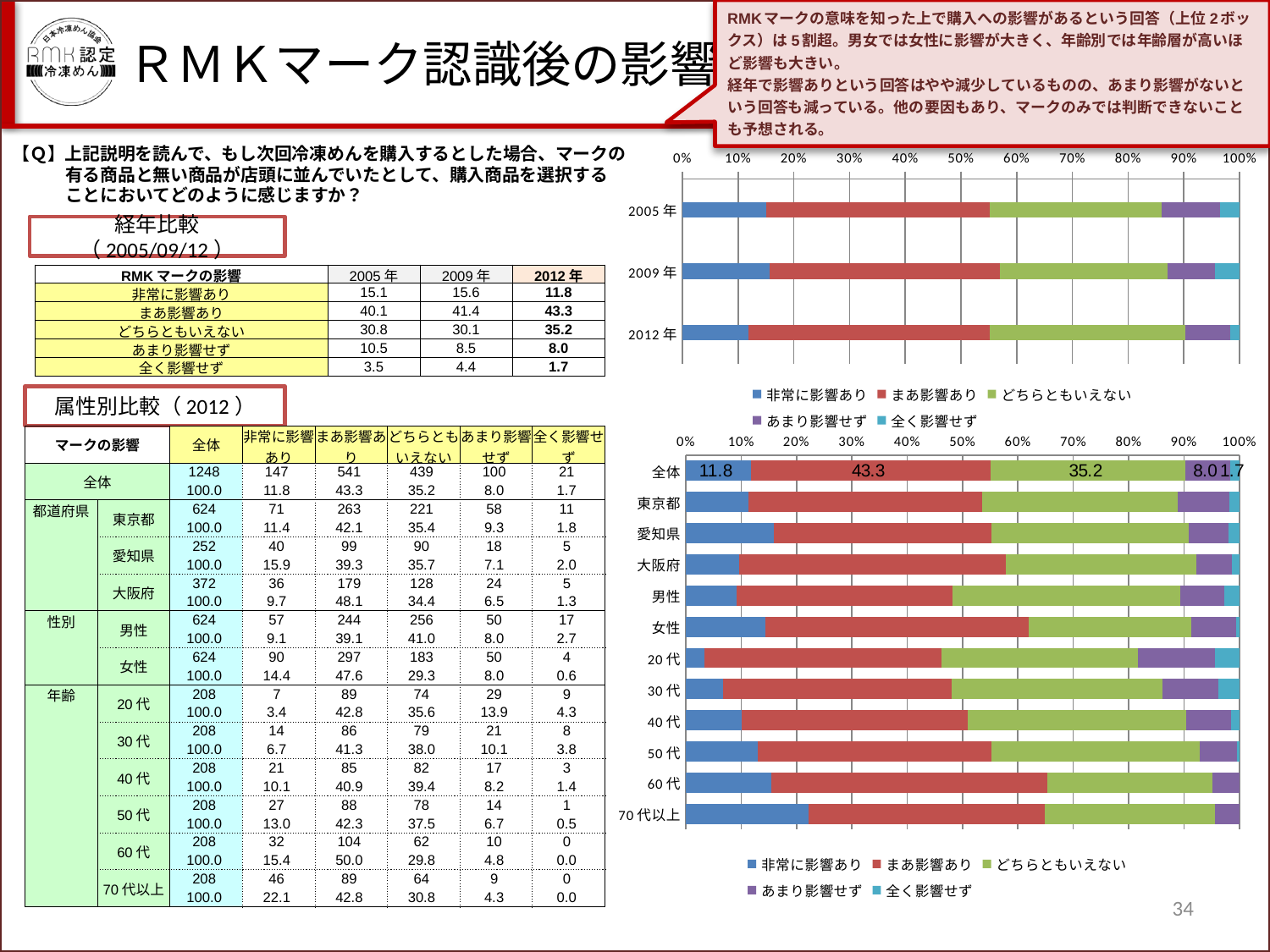

RMKマークの意味を知った上で購入への影響があるという回答（上位2ボックス）は5割超。男女では女性に影響が大きく、年齢別では年齢層が高いほど影響も大きい。
経年で影響ありという回答はやや減少しているものの、あまり影響がないという回答も減っている。他の要因もあり、マークのみでは判断できないことも予想される。
ＲＭＫマーク認識後の影響
【Ｑ】上記説明を読んで、もし次回冷凍めんを購入するとした場合、マークの
　　　有る商品と無い商品が店頭に並んでいたとして、購入商品を選択する
　　　ことにおいてどのように感じますか？

### Chart

| Category | 非常に影響あり | まあ影響あり | どちらともいえない | あまり影響せず | 全く影響せず |
|---|---|---|---|---|---|
| 2005年 | 15.1 | 40.1 | 30.8 | 10.5 | 3.5 |
| 2009年 | 15.6 | 41.4 | 30.1 | 8.5 | 4.4 |
| 2012年 | 11.778846153846153 | 43.34935897435901 | 35.176282051281994 | 8.012820512820513 | 1.6826923076923077 |
経年比較（2005/09/12）
| RMKマークの影響 | 2005年 | 2009年 | 2012年 |
| --- | --- | --- | --- |
| 非常に影響あり | 15.1 | 15.6 | 11.8 |
| まあ影響あり | 40.1 | 41.4 | 43.3 |
| どちらともいえない | 30.8 | 30.1 | 35.2 |
| あまり影響せず | 10.5 | 8.5 | 8.0 |
| 全く影響せず | 3.5 | 4.4 | 1.7 |
属性別比較（2012）
| マークの影響 |  | 全体 | 非常に影響あり | まあ影響あり | どちらともいえない | あまり影響せず | 全く影響せず |
| --- | --- | --- | --- | --- | --- | --- | --- |
| 全体 |  | 1248 | 147 | 541 | 439 | 100 | 21 |
|  |  | 100.0 | 11.8 | 43.3 | 35.2 | 8.0 | 1.7 |
| 都道府県 | 東京都 | 624 | 71 | 263 | 221 | 58 | 11 |
|  |  | 100.0 | 11.4 | 42.1 | 35.4 | 9.3 | 1.8 |
|  | 愛知県 | 252 | 40 | 99 | 90 | 18 | 5 |
|  |  | 100.0 | 15.9 | 39.3 | 35.7 | 7.1 | 2.0 |
|  | 大阪府 | 372 | 36 | 179 | 128 | 24 | 5 |
|  |  | 100.0 | 9.7 | 48.1 | 34.4 | 6.5 | 1.3 |
| 性別 | 男性 | 624 | 57 | 244 | 256 | 50 | 17 |
|  |  | 100.0 | 9.1 | 39.1 | 41.0 | 8.0 | 2.7 |
|  | 女性 | 624 | 90 | 297 | 183 | 50 | 4 |
|  |  | 100.0 | 14.4 | 47.6 | 29.3 | 8.0 | 0.6 |
| 年齢 | 20代 | 208 | 7 | 89 | 74 | 29 | 9 |
|  |  | 100.0 | 3.4 | 42.8 | 35.6 | 13.9 | 4.3 |
|  | 30代 | 208 | 14 | 86 | 79 | 21 | 8 |
|  |  | 100.0 | 6.7 | 41.3 | 38.0 | 10.1 | 3.8 |
|  | 40代 | 208 | 21 | 85 | 82 | 17 | 3 |
|  |  | 100.0 | 10.1 | 40.9 | 39.4 | 8.2 | 1.4 |
|  | 50代 | 208 | 27 | 88 | 78 | 14 | 1 |
|  |  | 100.0 | 13.0 | 42.3 | 37.5 | 6.7 | 0.5 |
|  | 60代 | 208 | 32 | 104 | 62 | 10 | 0 |
|  |  | 100.0 | 15.4 | 50.0 | 29.8 | 4.8 | 0.0 |
|  | 70代以上 | 208 | 46 | 89 | 64 | 9 | 0 |
|  |  | 100.0 | 22.1 | 42.8 | 30.8 | 4.3 | 0.0 |

### Chart

| Category | 非常に影響あり | まあ影響あり | どちらともいえない | あまり影響せず | 全く影響せず |
|---|---|---|---|---|---|
| 全体 | 11.778846153846153 | 43.349358974359006 | 35.176282051281994 | 8.012820512820513 | 1.6826923076923077 |
| 東京都 | 11.378205128205128 | 42.14743589743591 | 35.416666666666586 | 9.294871794871781 | 1.7628205128205128 |
| 愛知県 | 15.873015873015872 | 39.285714285714285 | 35.714285714285715 | 7.1428571428571415 | 1.9841269841269848 |
| 大阪府 | 9.677419354838717 | 48.11827956989242 | 34.408602150537625 | 6.45161290322581 | 1.3440860215053771 |
| 男性 | 9.134615384615373 | 39.1025641025641 | 41.025641025640994 | 8.012820512820513 | 2.7243589743589745 |
| 女性 | 14.423076923076922 | 47.59615384615392 | 29.326923076923062 | 8.012820512820513 | 0.6410256410256414 |
| 20代 | 3.3653846153846154 | 42.788461538461526 | 35.57692307692308 | 13.9423076923077 | 4.326923076923077 |
| 30代 | 6.730769230769234 | 41.34615384615389 | 37.980769230769226 | 10.096153846153847 | 3.8461538461538463 |
| 40代 | 10.096153846153847 | 40.86538461538458 | 39.42307692307695 | 8.173076923076923 | 1.4423076923076912 |
| 50代 | 12.980769230769246 | 42.30769230769225 | 37.5 | 6.730769230769234 | 0.4807692307692308 |
| 60代 | 15.384615384615385 | 50.0 | 29.807692307692307 | 4.807692307692308 | 0.0 |
| 70代以上 | 22.115384615384627 | 42.788461538461526 | 30.76923076923077 | 4.326923076923077 | 0.0 |
34